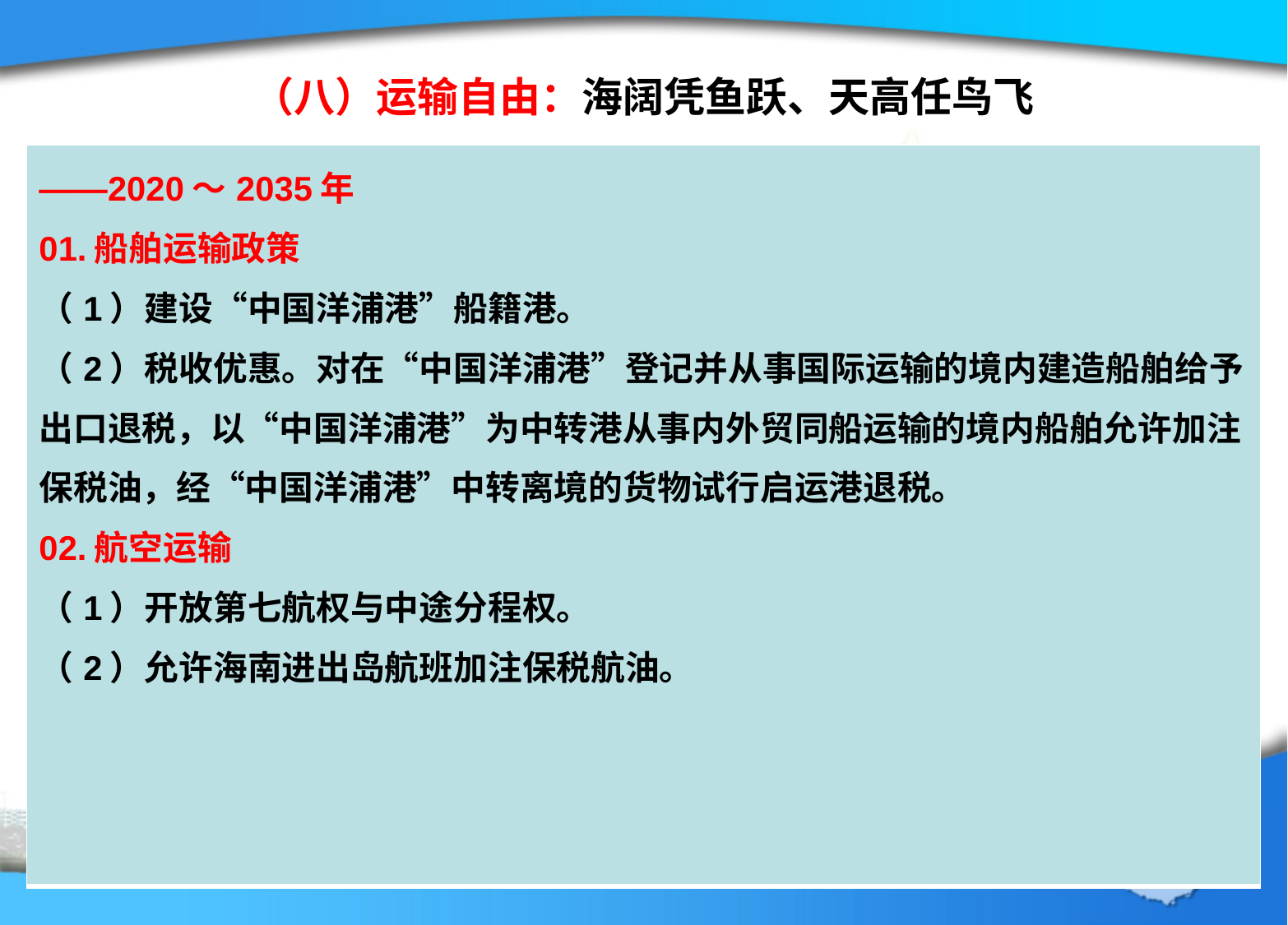

# （八）运输自由：海阔凭鱼跃、天高任鸟飞
| ——2020～2035年 01.船舶运输政策 （1）建设“中国洋浦港”船籍港。 （2）税收优惠。对在“中国洋浦港”登记并从事国际运输的境内建造船舶给予出口退税，以“中国洋浦港”为中转港从事内外贸同船运输的境内船舶允许加注保税油，经“中国洋浦港”中转离境的货物试行启运港退税。 02.航空运输 （1）开放第七航权与中途分程权。 （2）允许海南进出岛航班加注保税航油。 |
| --- |